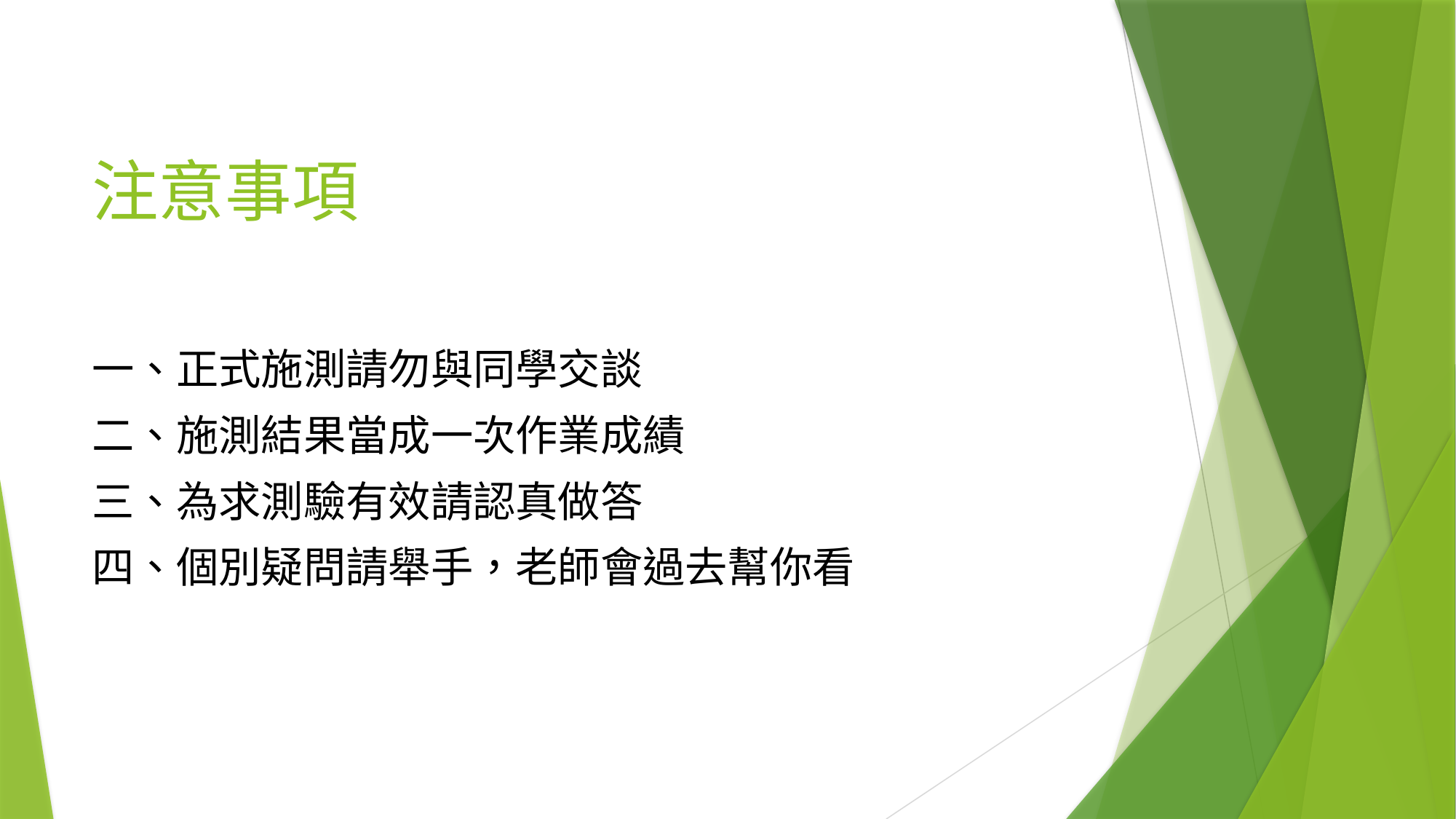

# 注意事項
一、正式施測請勿與同學交談
二、施測結果當成一次作業成績
三、為求測驗有效請認真做答
四、個別疑問請舉手，老師會過去幫你看